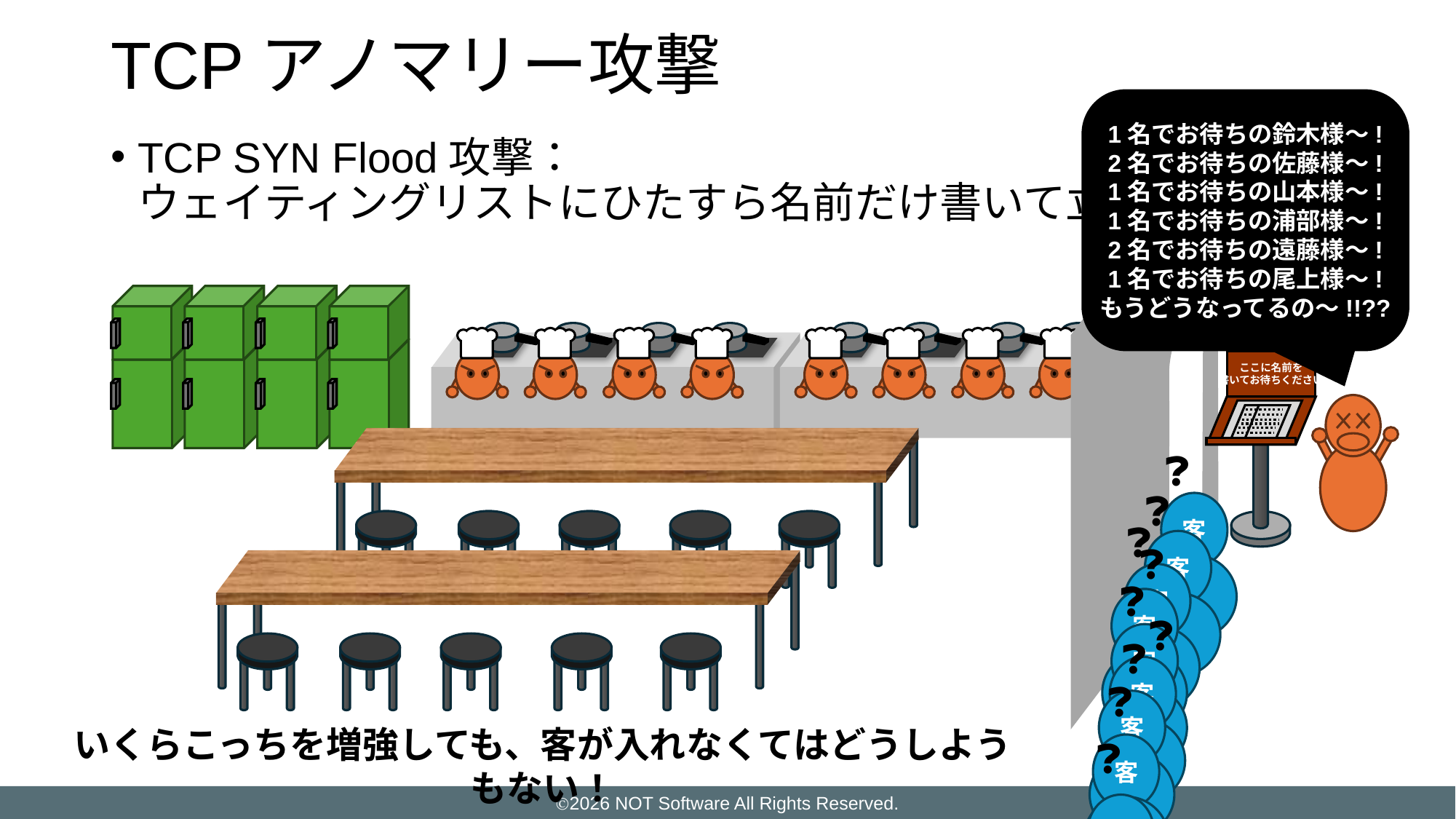

# TCPアノマリー攻撃
1名でお待ちの鈴木様～!
2名でお待ちの佐藤様～!
1名でお待ちの山本様～!
1名でお待ちの浦部様～!
2名でお待ちの遠藤様～!
1名でお待ちの尾上様～!
もうどうなってるの～!!??
TCP SYN Flood攻撃：
ウェイティングリストにひたすら名前だけ書いて立ち去る

Ａ社そば

ここに名前を
書いてお待ちください

❓
❓
客

❓
客

❓

客

❓
客

❓
客

❓
客

❓
客

いくらこっちを増強しても、客が入れなくてはどうしようもない！
❓
客

客